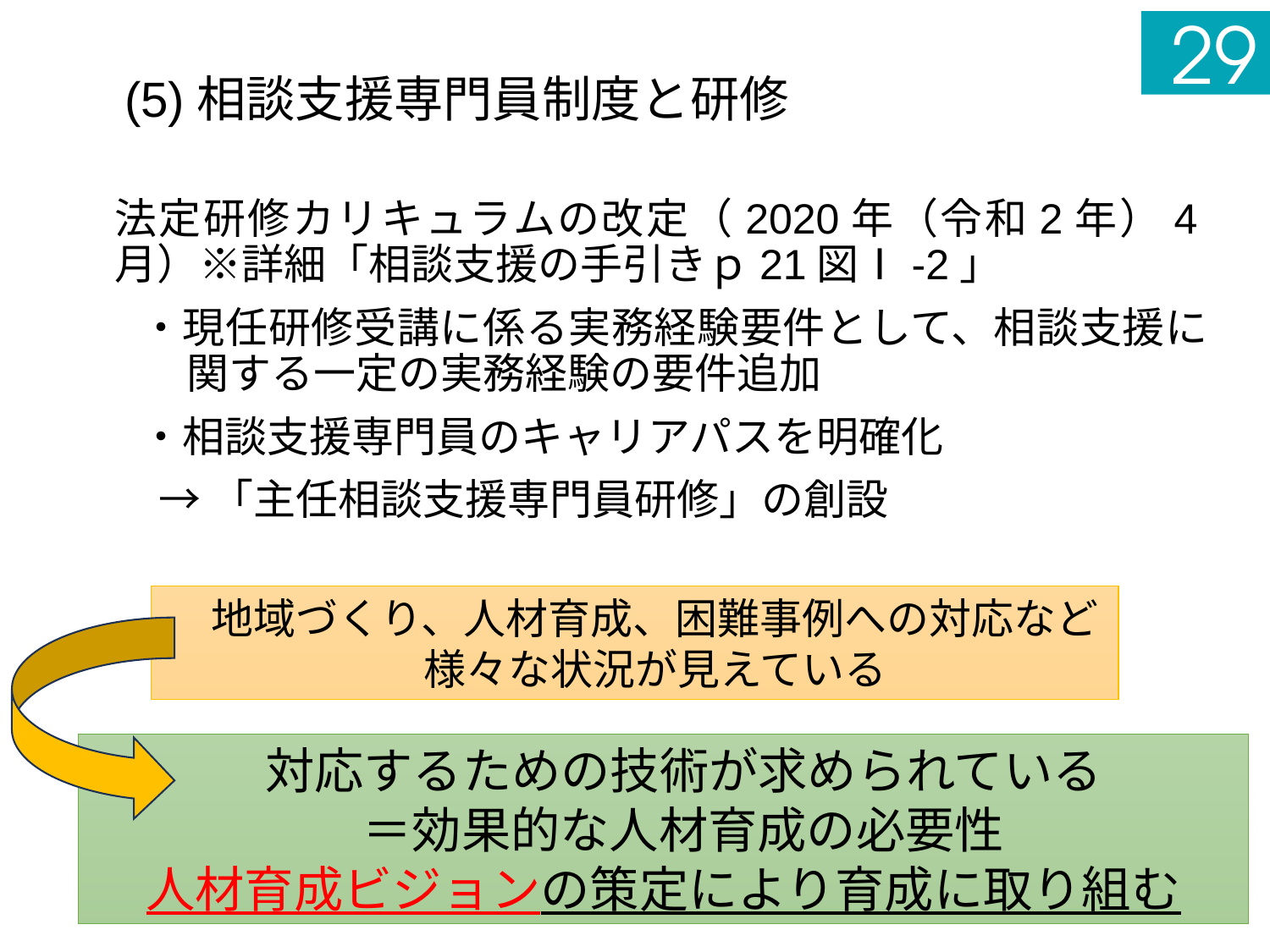

29
(5)相談支援専門員制度と研修

法定研修カリキュラムの改定（2020年（令和2年）4月）※詳細「相談支援の手引きｐ21図Ⅰ-2」
・現任研修受講に係る実務経験要件として、相談支援に関する一定の実務経験の要件追加
・相談支援専門員のキャリアパスを明確化
→「主任相談支援専門員研修」の創設
地域づくり、人材育成、困難事例への対応など様々な状況が見えている

対応するための技術が求められている
＝効果的な人材育成の必要性
人材育成ビジョンの策定により育成に取り組む